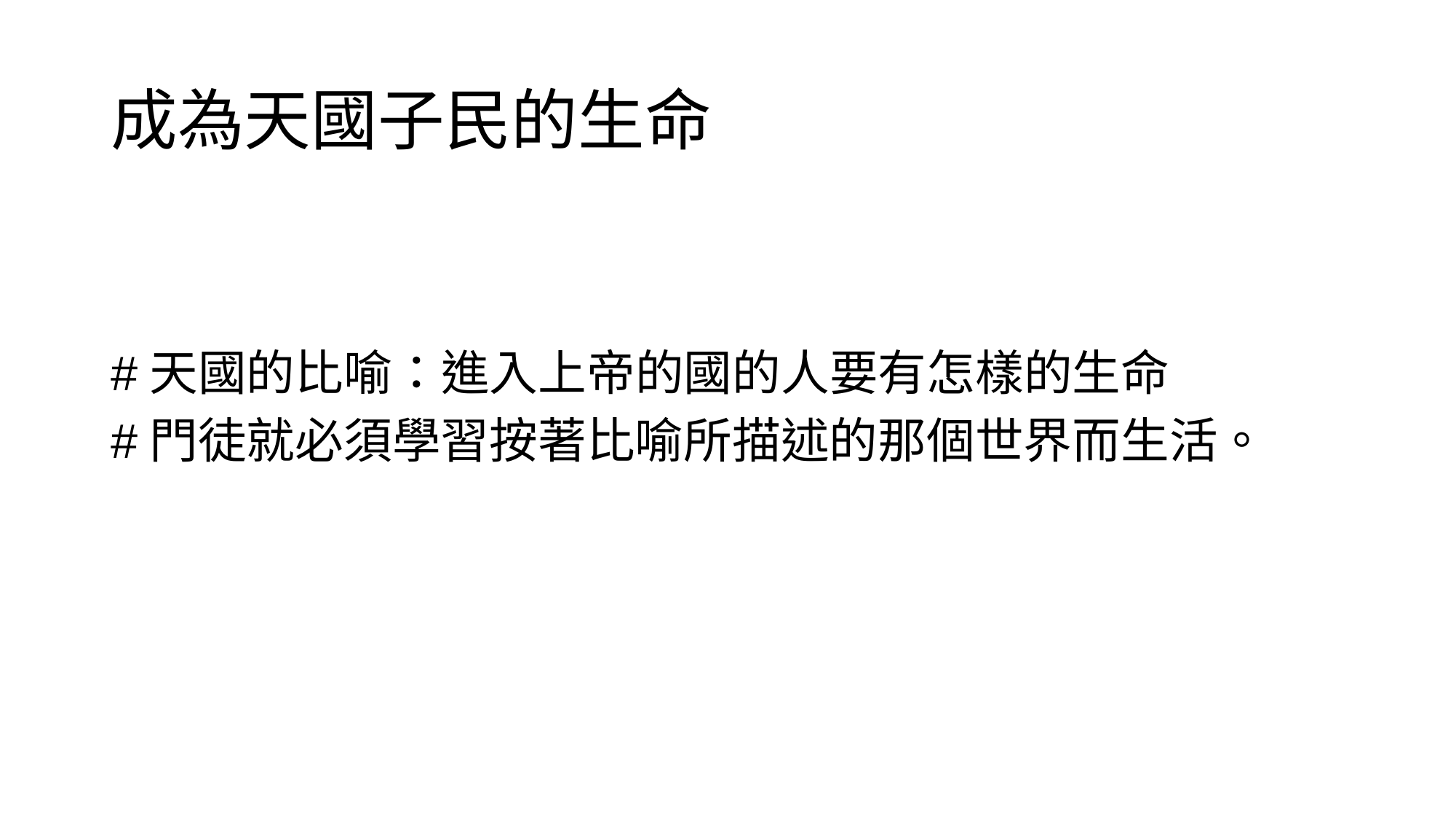

# 成為天國子民的生命

#天國的比喻：進入上帝的國的人要有怎樣的生命
#門徒就必須學習按著比喻所描述的那個世界而生活。